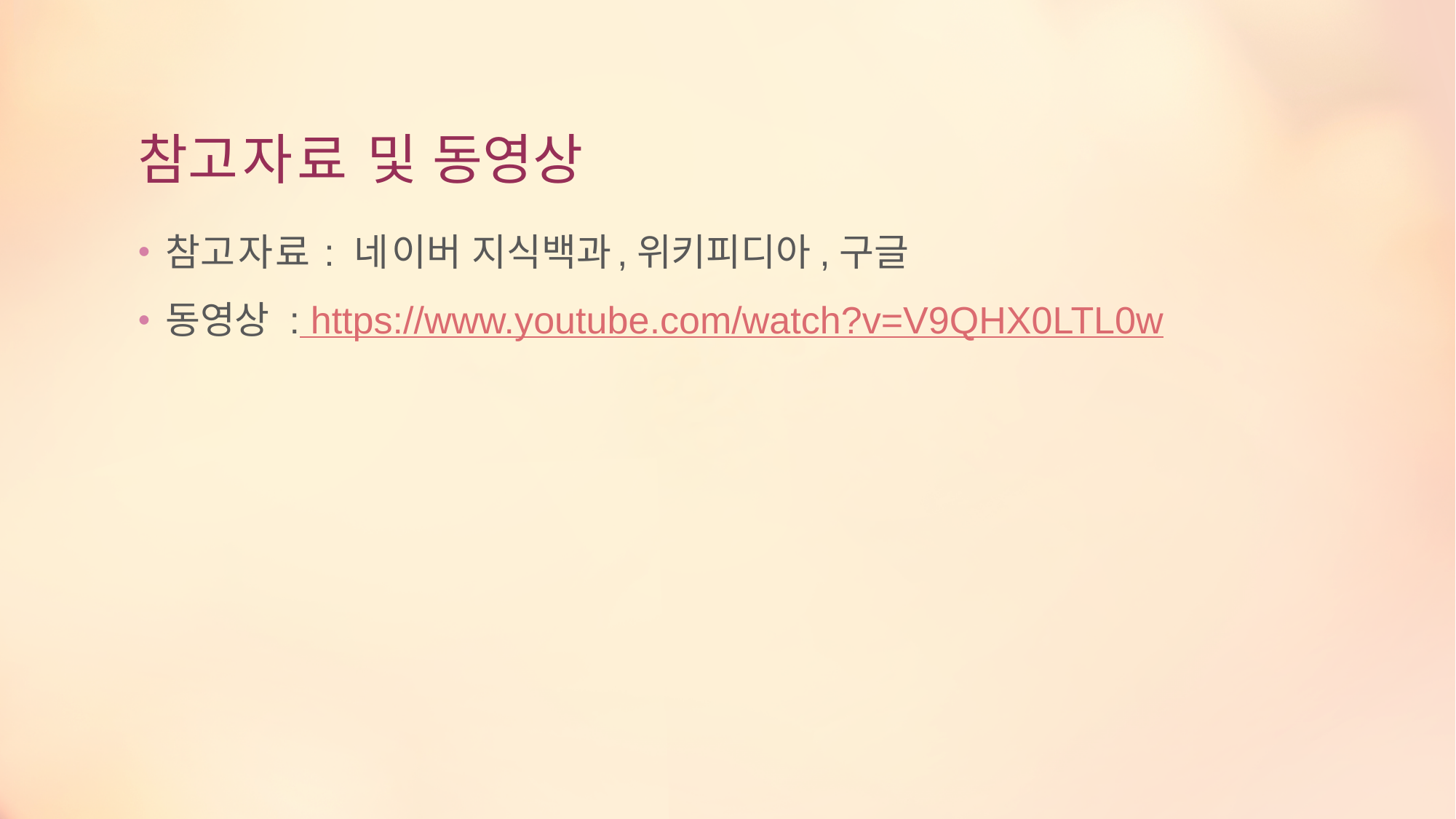

# 참고자료 및 동영상
참고자료 : 네이버 지식백과,위키피디아,구글
동영상 : https://www.youtube.com/watch?v=V9QHX0LTL0w